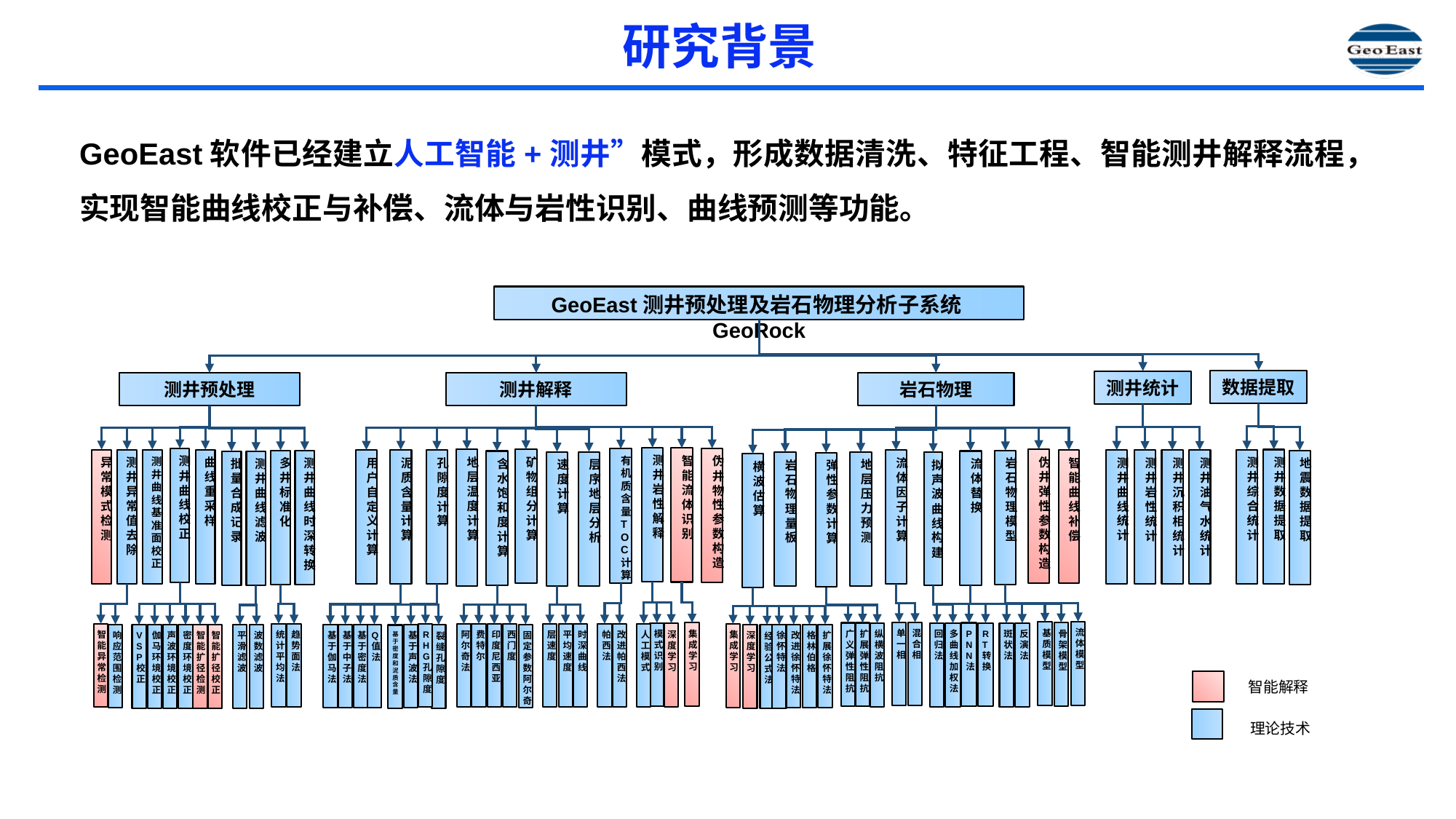

研究背景
GeoEast软件已经建立人工智能+测井”模式，形成数据清洗、特征工程、智能测井解释流程，实现智能曲线校正与补偿、流体与岩性识别、曲线预测等功能。
GeoEast测井预处理及岩石物理分析子系统GeoRock
数据提取
测井统计
测井预处理
测井解释
岩石物理
测井岩性解释
智能流体识别
测井曲线校正
伪井物性参数构造
有机质含量TOC计算
伪井弹性参数构造
矿物组分计算

地层温度计算
测井数据提取
曲线重采样

测井异常值去
除

异常模式检测

测井曲线基准面校正
测井综合统计

用户自定义计算
泥质含量计算
孔隙度计算
测井曲线统计

流体因子计算

智能曲线补偿
测井岩性统计

测井沉积相统计
测井油气水统计
测井曲线时深转换

岩石物理模型
多井标准化

地震数据提取
流体替换

含水饱和度计算
批量合成记录
测井曲线滤波

速度计算
层序地层分析
地层压力预测

岩石物理量板
拟声波曲线构建

弹性参数计算
横波估算
流体模型
基质模型
单一相
混合相
骨架模型
集成学习
广义弹性阻抗
扩展弹性阻抗
PNN法
RT转换
模式识别
斑状法
反演法
回归法
多曲线加权法
纵横波阻抗
深度学习
统计平均法
趋势面法
RHG孔隙度
层速度
平均速度
时深曲线
帕西法
改进帕西法
人工模式
智能异常检测
集成学习
阿尔奇法
费特尔
印度尼西亚
西门度
基于伽马法
基于中子法
基于密度法
Q值法
基于声波法
固定参数阿尔奇
改进徐怀特法
格林伯格
扩展徐怀特法
响应范围检测
VSP校正

伽马环境校正
声波环境校正
密度环境校正
智能扩径检测
智能扩径校正
平滑滤波
波数滤波
深度学习
徐怀特法
裂缝孔隙度
经验公式法
基于密度和泥质含量

智能解释

理论技术